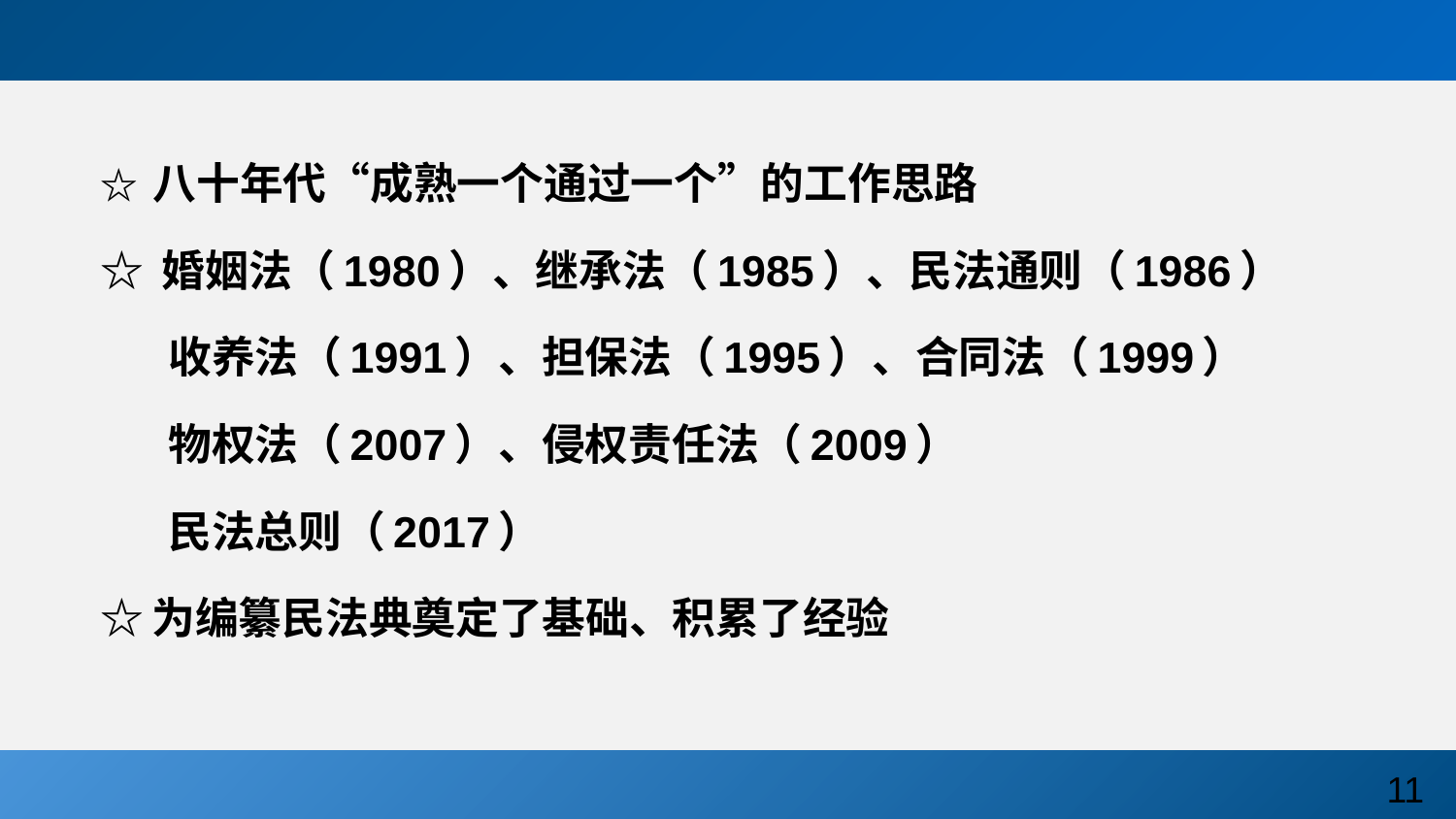

☆ 八十年代“成熟一个通过一个”的工作思路
☆ 婚姻法（1980）、继承法（1985）、民法通则（1986）
      收养法（1991）、担保法（1995）、合同法（1999）
      物权法（2007）、侵权责任法（2009）
      民法总则（2017）
☆为编纂民法典奠定了基础、积累了经验

11